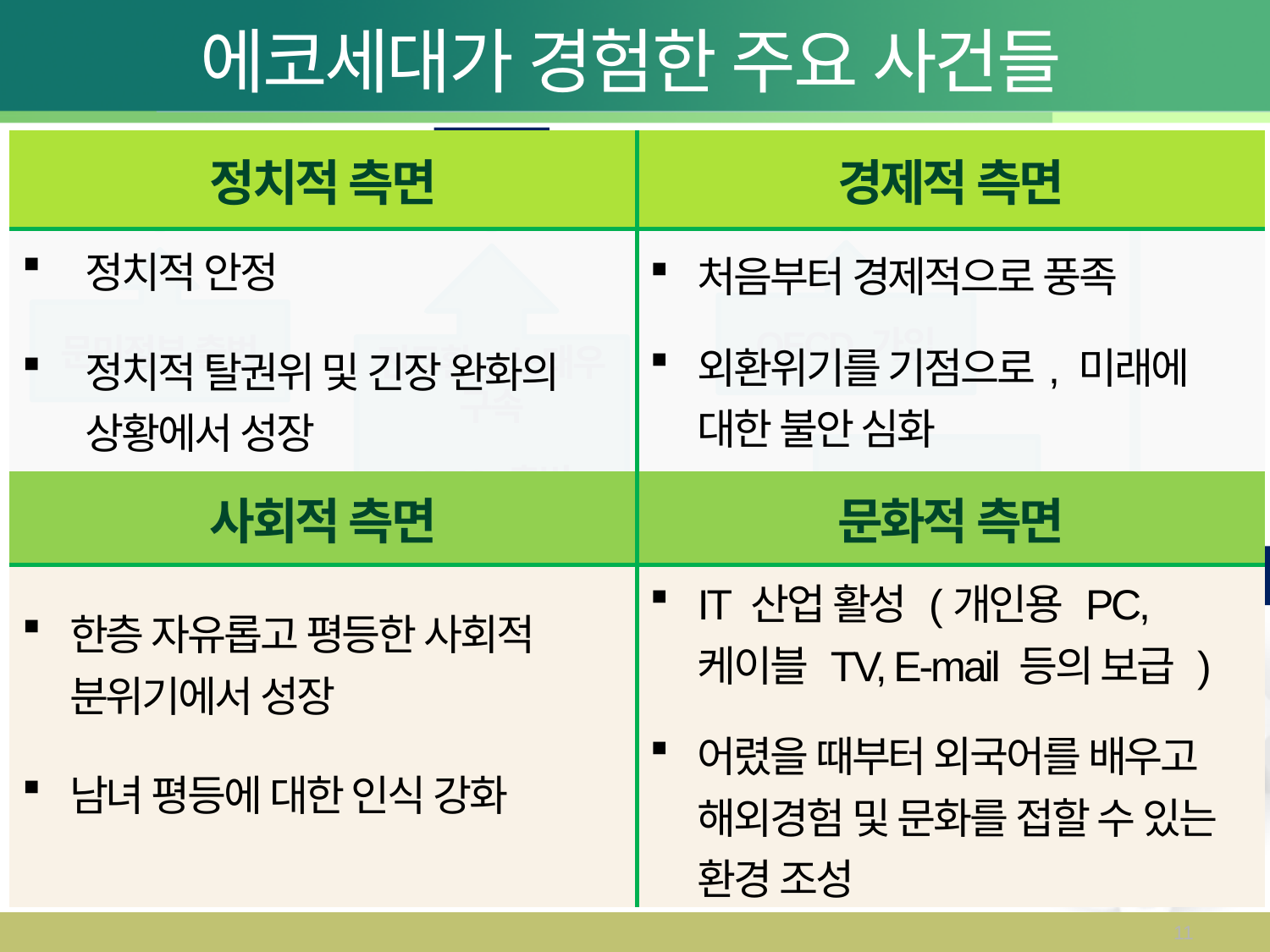

# 에코세대가 경험한 주요 사건들
1995
| 정치적 측면 | 경제적 측면 |
| --- | --- |
| 정치적 안정 정치적 탈권위 및 긴장 완화의 상황에서 성장 | 처음부터 경제적으로 풍족 외환위기를 기점으로, 미래에 대한 불안 심화 |
| 사회적 측면 | 문화적 측면 |
| 한층 자유롭고 평등한 사회적 분위기에서 성장 남녀 평등에 대한 인식 강화 | IT 산업 활성 (개인용 PC, 케이블 TV, E-mail 등의 보급 ) 어렸을 때부터 외국어를 배우고 해외경험 및 문화를 접할 수 있는 환경 조성 |
1996
1993

OECD 가입
전두환, 노태우
구속

WTO 출범
문민정부 출범
 IMF 위기
초등 교과목 영어 추가
1997
호주제
헌법불합치 선고

가정용PC
보편화

1998
2005
11